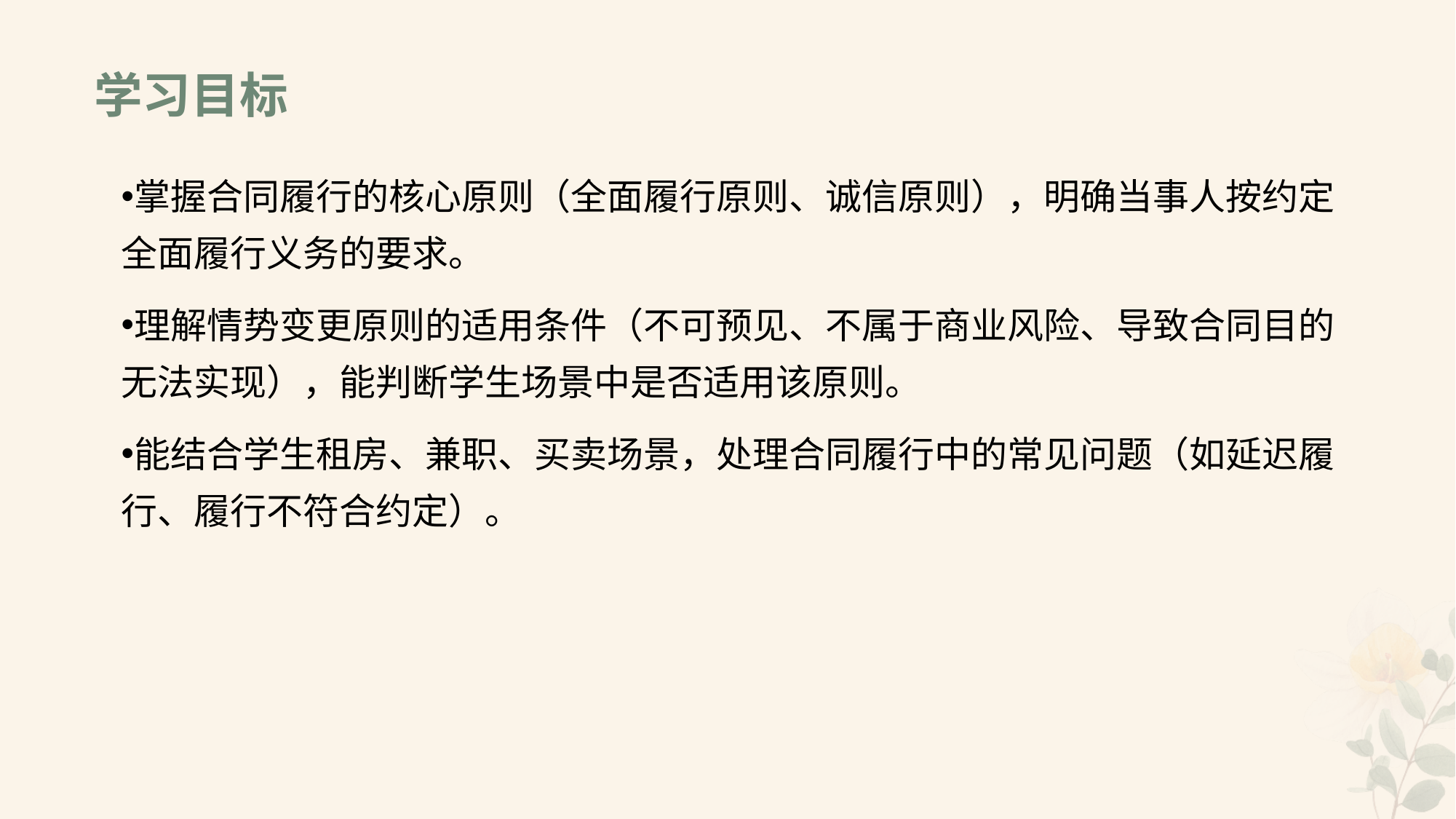

# 学习目标
掌握合同履行的核心原则（全面履行原则、诚信原则），明确当事人按约定全面履行义务的要求。
理解情势变更原则的适用条件（不可预见、不属于商业风险、导致合同目的无法实现），能判断学生场景中是否适用该原则。
能结合学生租房、兼职、买卖场景，处理合同履行中的常见问题（如延迟履行、履行不符合约定）。